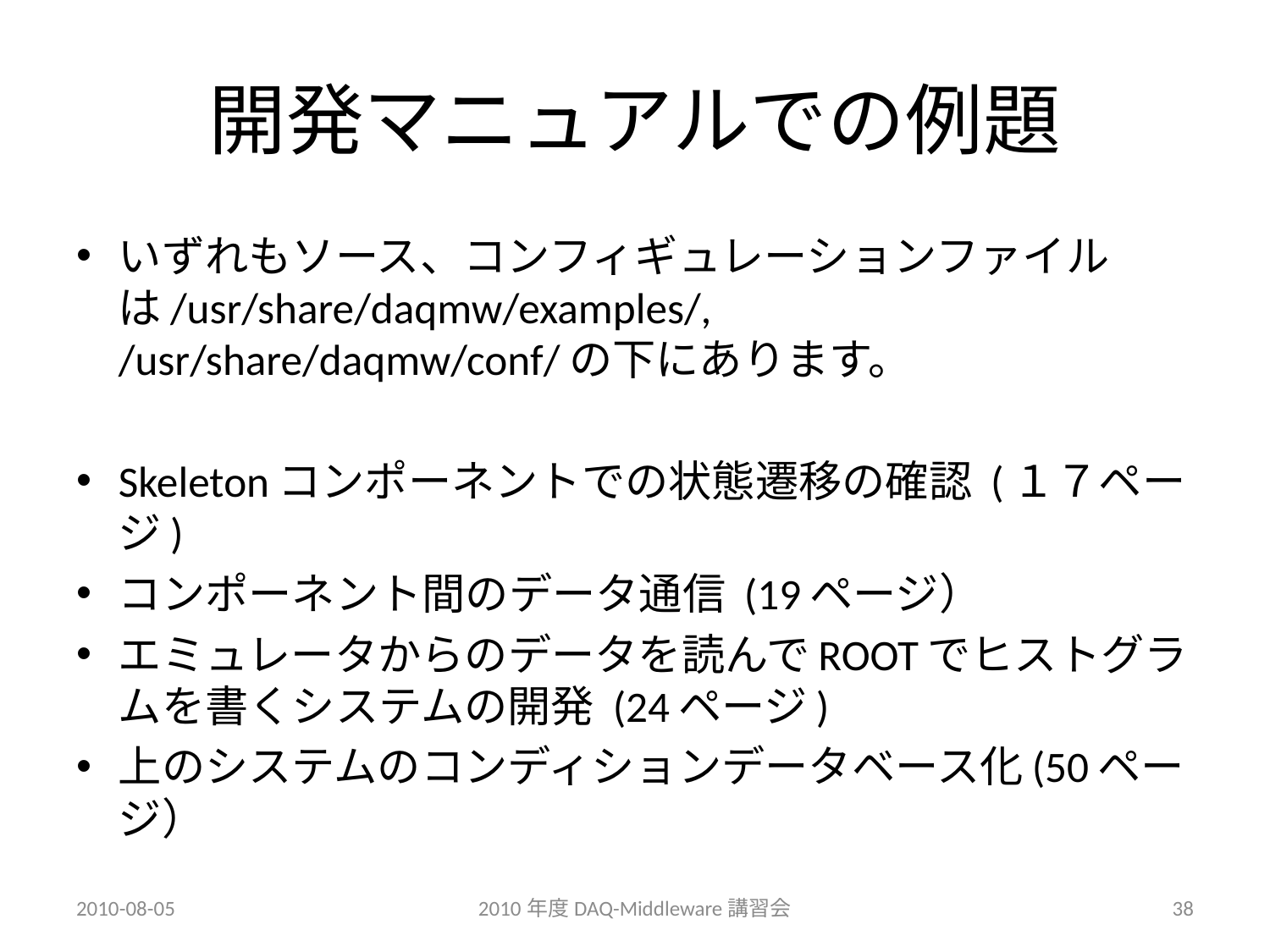

# 開発マニュアルでの例題
いずれもソース、コンフィギュレーションファイルは/usr/share/daqmw/examples/, /usr/share/daqmw/conf/の下にあります。

Skeletonコンポーネントでの状態遷移の確認 (１７ページ)
コンポーネント間のデータ通信 (19ページ）
エミュレータからのデータを読んでROOTでヒストグラムを書くシステムの開発 (24ページ)
上のシステムのコンディションデータベース化(50ページ）

2010-08-05
2010年度DAQ-Middleware講習会
38